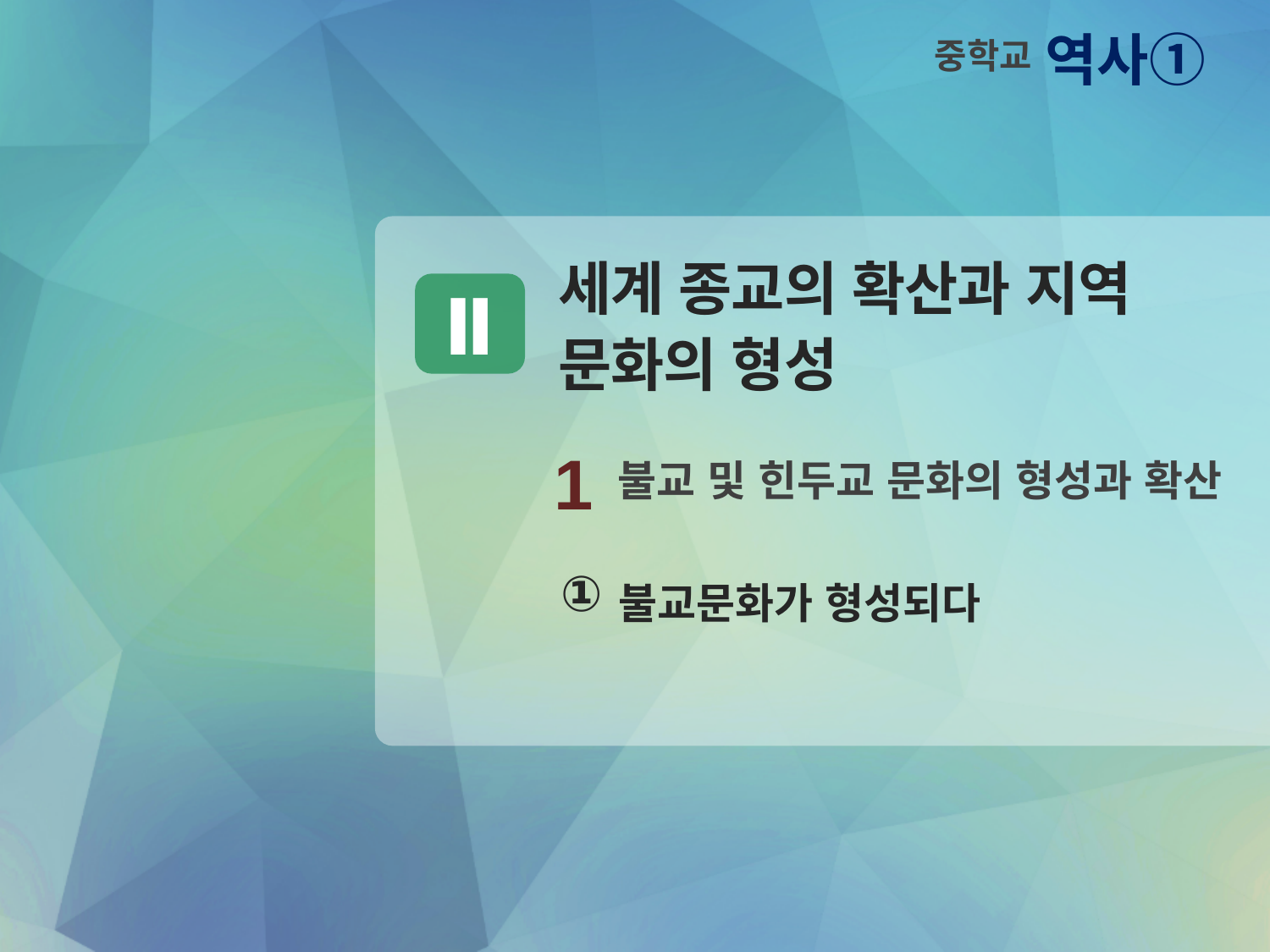

세계 종교의 확산과 지역 문화의 형성
Ⅱ

불교 및 힌두교 문화의 형성과 확산
1
불교문화가 형성되다
①